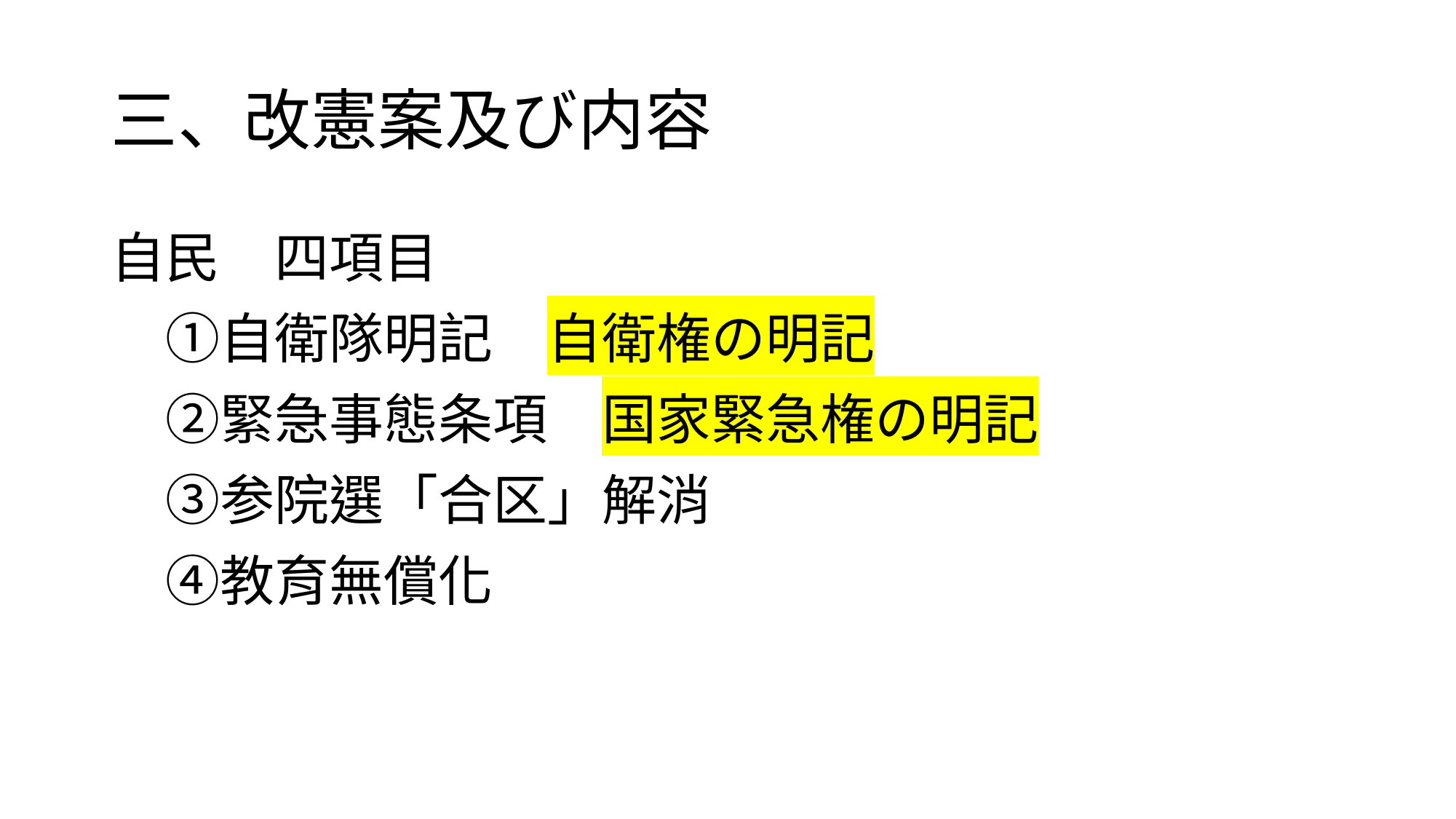

# 三、改憲案及び内容
自民　四項目
　①自衛隊明記　自衛権の明記
　②緊急事態条項　国家緊急権の明記
　③参院選「合区」解消
　④教育無償化